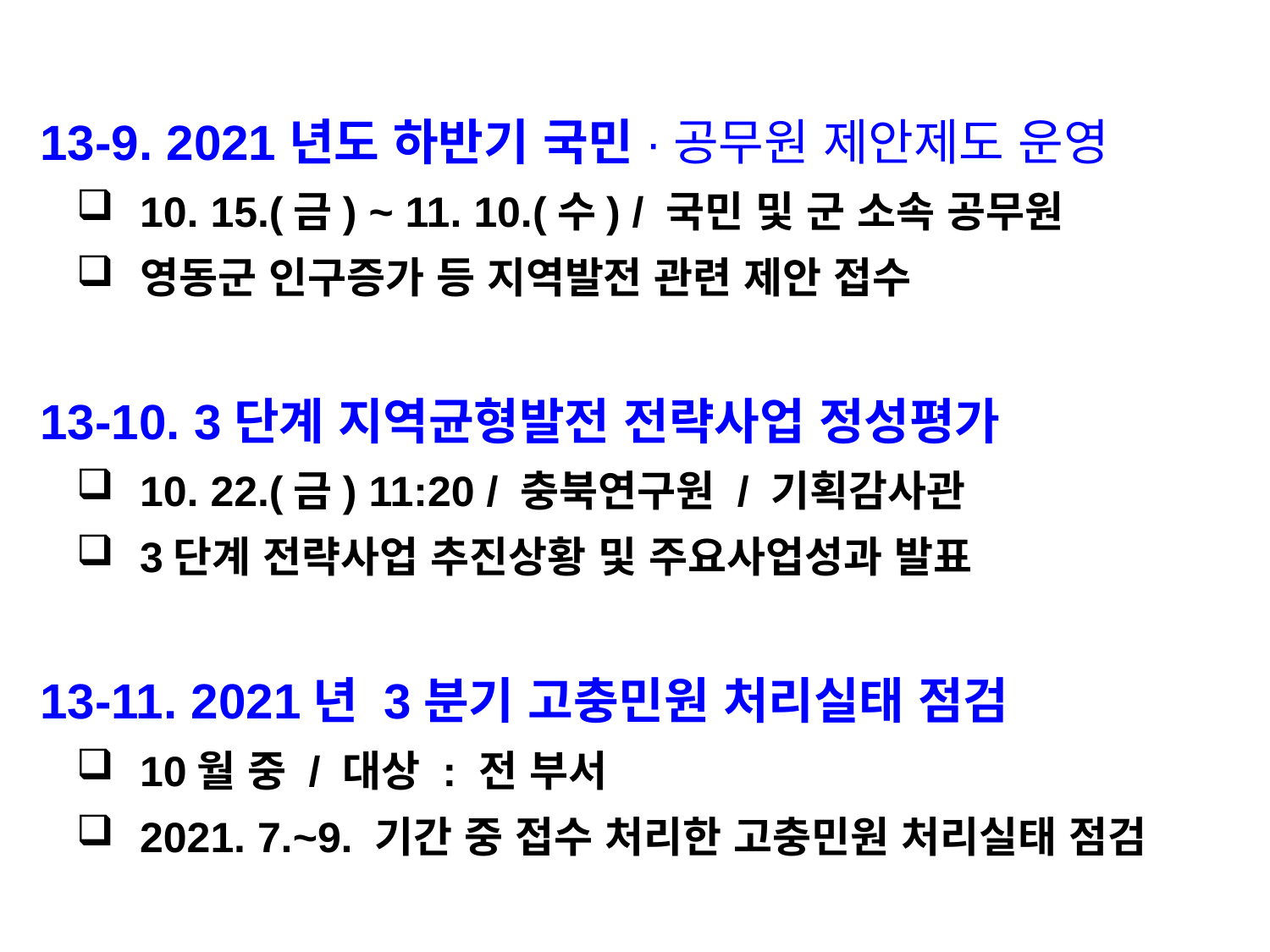

13-9. 2021년도 하반기 국민·공무원 제안제도 운영
10. 15.(금) ~ 11. 10.(수) / 국민 및 군 소속 공무원
영동군 인구증가 등 지역발전 관련 제안 접수
  13-10. 3단계 지역균형발전 전략사업 정성평가
10. 22.(금) 11:20 / 충북연구원 / 기획감사관
3단계 전략사업 추진상황 및 주요사업성과 발표
  13-11. 2021년 3분기 고충민원 처리실태 점검
10월 중 / 대상 : 전 부서
2021. 7.~9. 기간 중 접수 처리한 고충민원 처리실태 점검